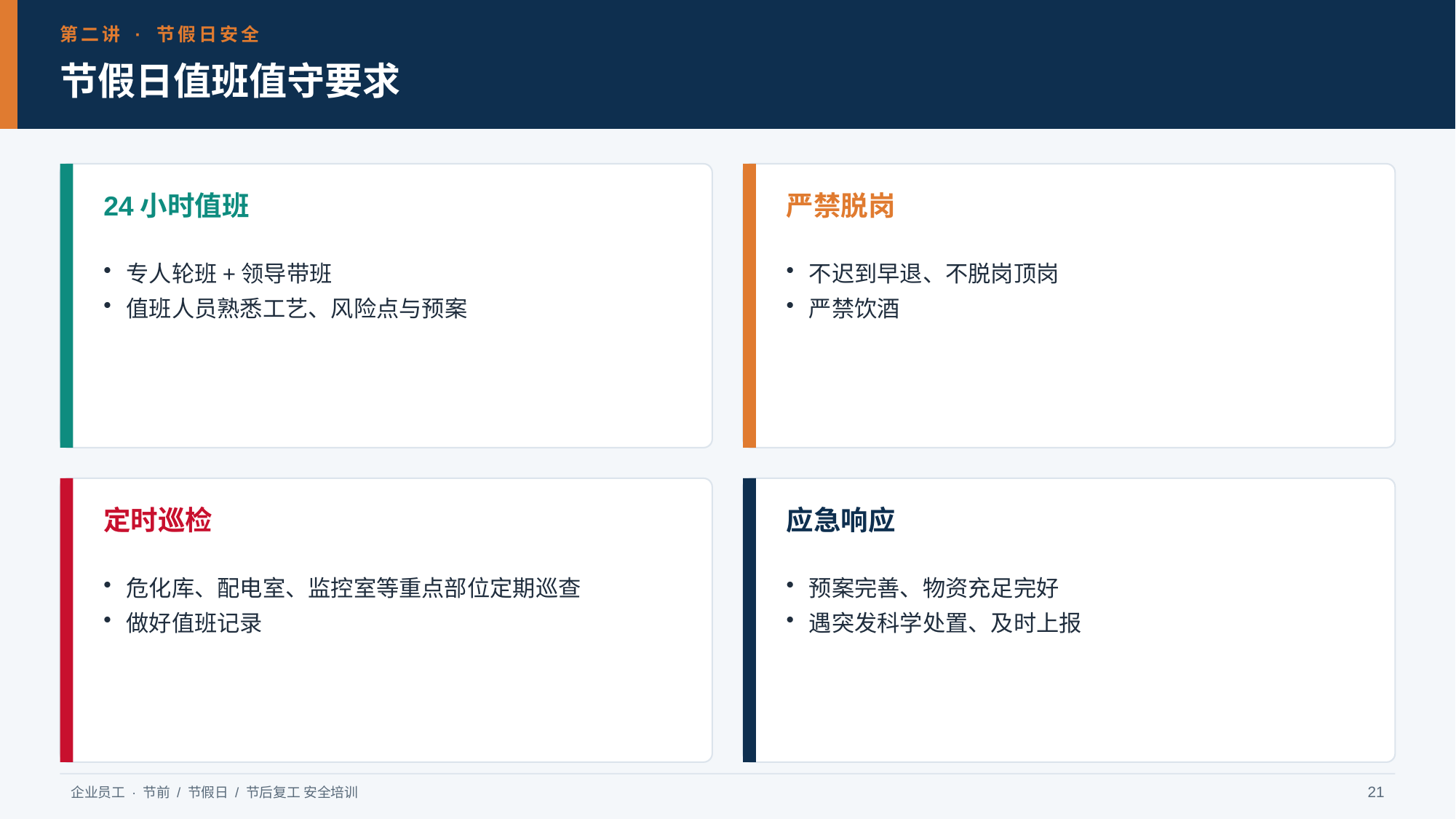

第二讲 · 节假日安全
节假日值班值守要求

24小时值班
严禁脱岗
专人轮班+领导带班
值班人员熟悉工艺、风险点与预案
不迟到早退、不脱岗顶岗
严禁饮酒

定时巡检
应急响应
危化库、配电室、监控室等重点部位定期巡查
做好值班记录
预案完善、物资充足完好
遇突发科学处置、及时上报

企业员工 · 节前 / 节假日 / 节后复工 安全培训
21